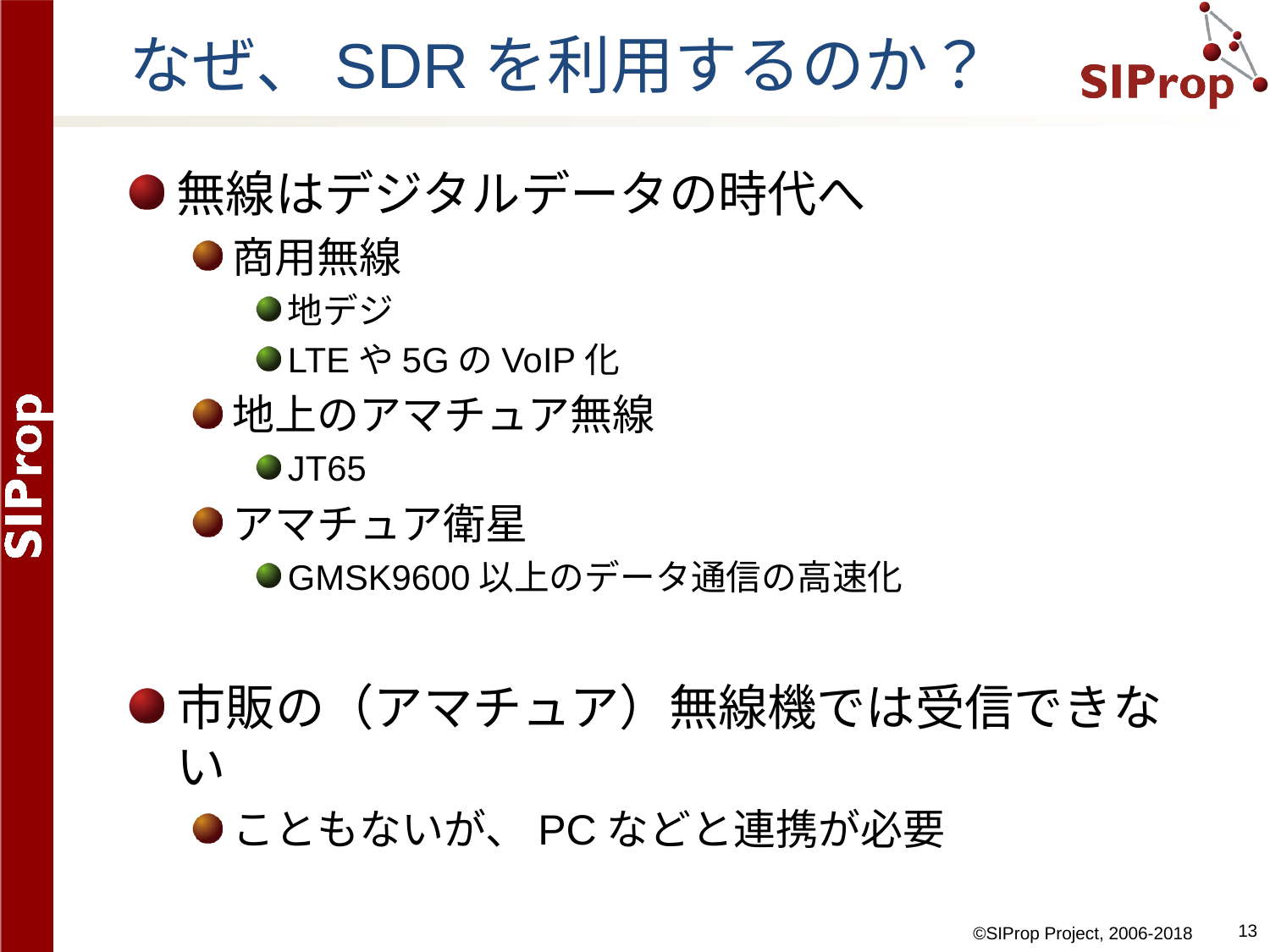

# なぜ、SDRを利用するのか？
無線はデジタルデータの時代へ
商用無線
地デジ
LTEや5GのVoIP化
地上のアマチュア無線
JT65
アマチュア衛星
GMSK9600以上のデータ通信の高速化

市販の（アマチュア）無線機では受信できない
こともないが、PCなどと連携が必要